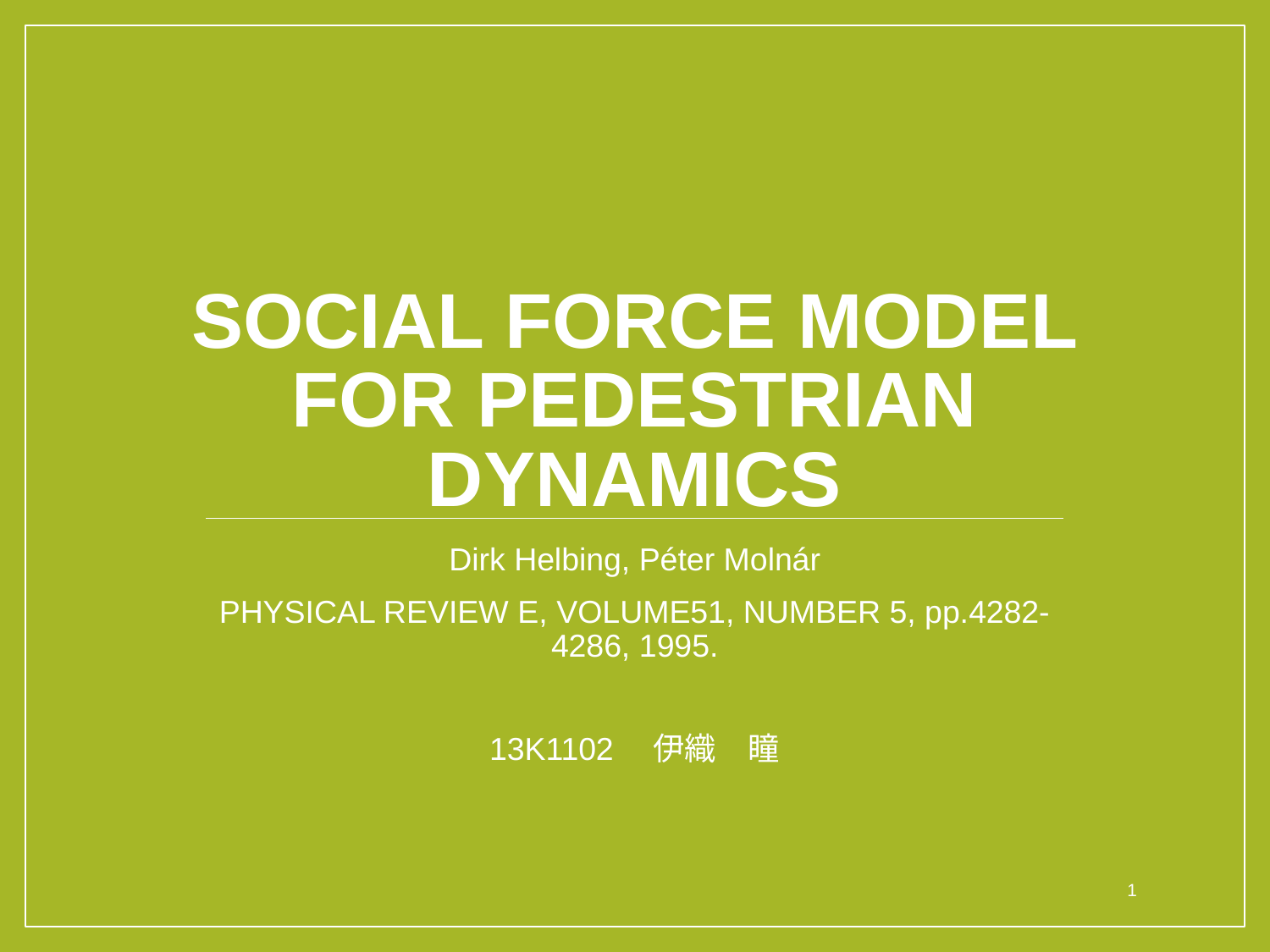

# Social force model for pedestrian dynamics
Dirk Helbing, Péter Molnár
PHYSICAL REVIEW E, VOLUME51, NUMBER 5, pp.4282-4286, 1995.

13K1102　伊織　瞳
1